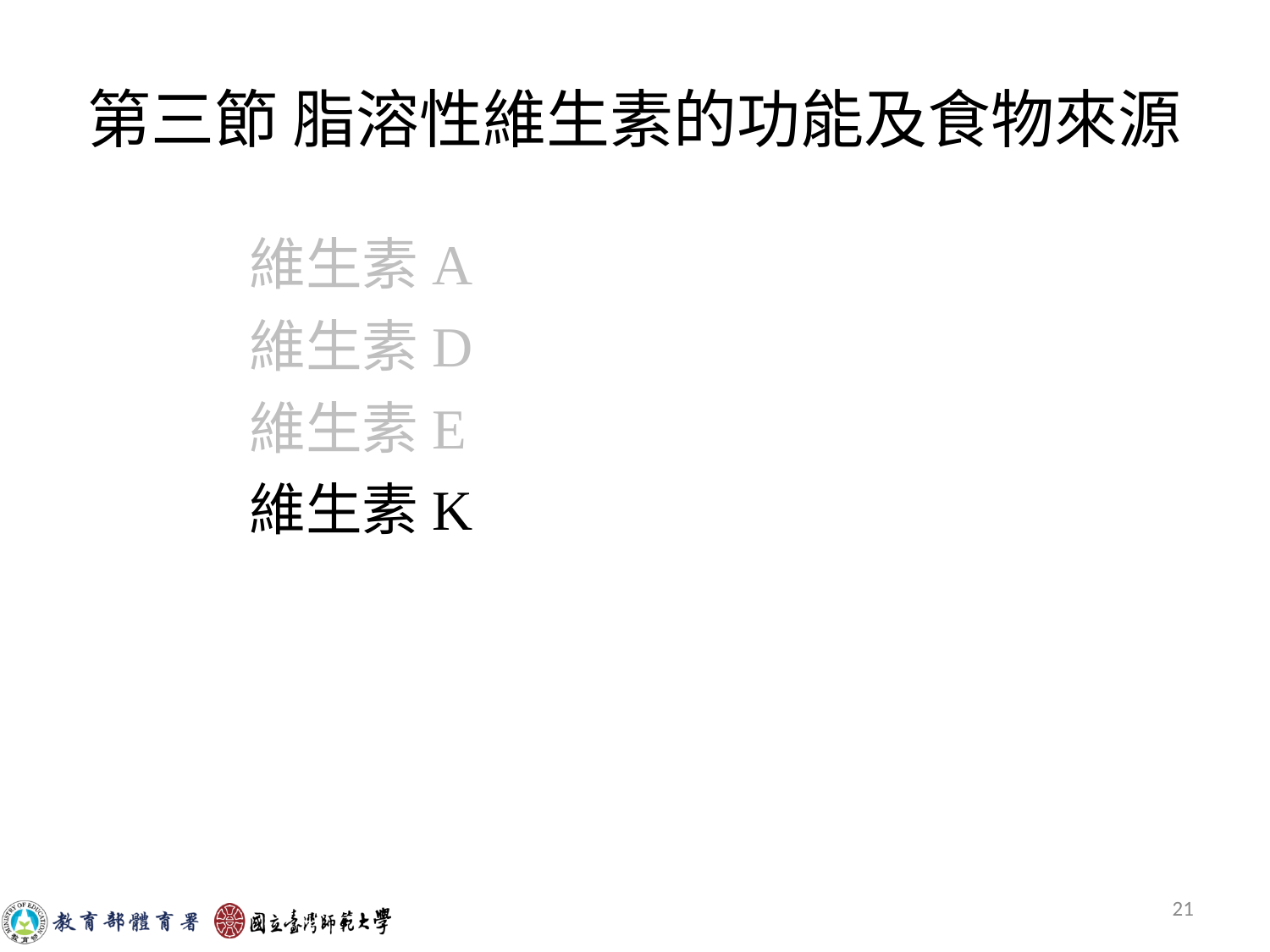

# 第三節 脂溶性維生素的功能及食物來源
   維生素A
   維生素D
   維生素E
   維生素K

21